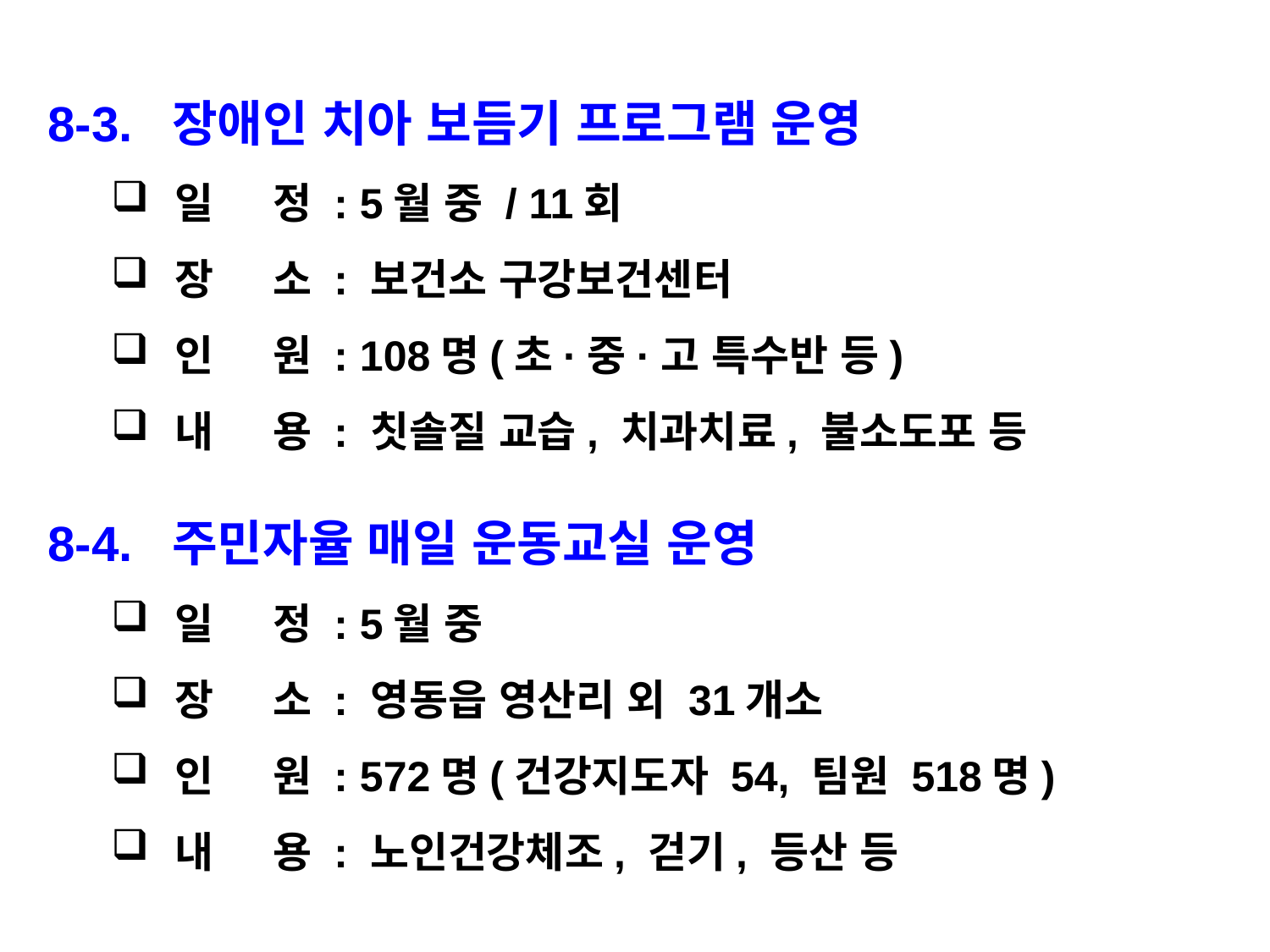

8-3.  장애인 치아 보듬기 프로그램 운영
일     정 : 5월 중 / 11회
장     소 : 보건소 구강보건센터
인     원 : 108명(초·중·고 특수반 등)
내     용 : 칫솔질 교습, 치과치료, 불소도포 등
8-4.  주민자율 매일 운동교실 운영
일     정 : 5월 중
장     소 : 영동읍 영산리 외 31개소
인     원 : 572명(건강지도자 54, 팀원 518명)
내     용 : 노인건강체조, 걷기, 등산 등